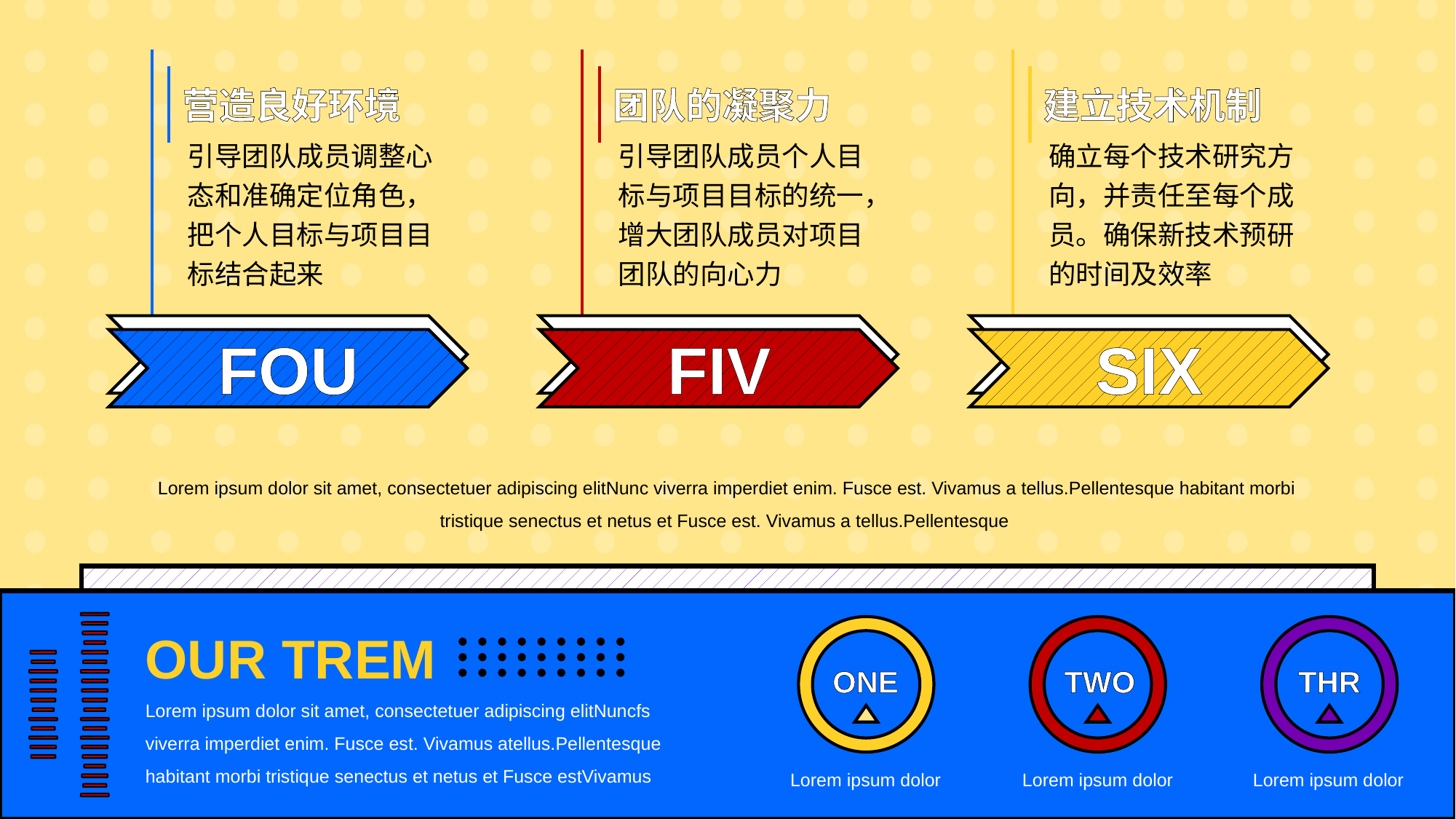

营造良好环境
团队的凝聚力
建立技术机制
引导团队成员调整心态和准确定位角色，把个人目标与项目目标结合起来
引导团队成员个人目标与项目目标的统一，增大团队成员对项目团队的向心力
确立每个技术研究方向，并责任至每个成员。确保新技术预研的时间及效率

FOU
FIV
SIX

Lorem ipsum dolor sit amet, consectetuer adipiscing elitNunc viverra imperdiet enim. Fusce est. Vivamus a tellus.Pellentesque habitant morbi tristique senectus et netus et Fusce est. Vivamus a tellus.Pellentesque

OUR TREM

ONE
TWO
THR
Lorem ipsum dolor sit amet, consectetuer adipiscing elitNuncfs viverra imperdiet enim. Fusce est. Vivamus atellus.Pellentesque habitant morbi tristique senectus et netus et Fusce estVivamus

Lorem ipsum dolor
Lorem ipsum dolor
Lorem ipsum dolor